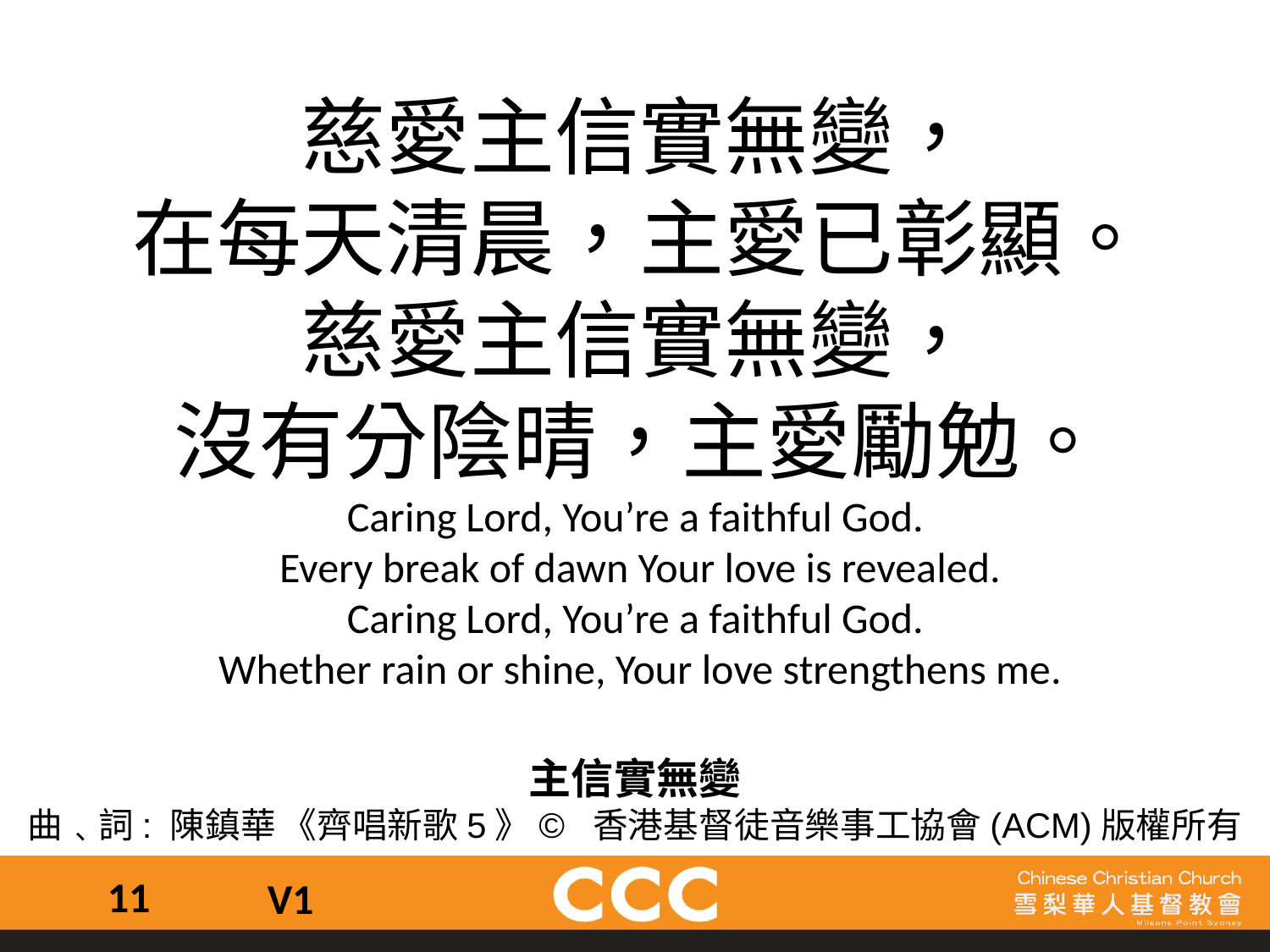

慈愛主信實無變，
在每天清晨，主愛已彰顯。
慈愛主信實無變，
沒有分陰晴，主愛勵勉。
Caring Lord, You’re a faithful God.
Every break of dawn Your love is revealed.
Caring Lord, You’re a faithful God.
Whether rain or shine, Your love strengthens me.
主信實無變
曲﹑詞: 陳鎮華	《齊唱新歌5》©  香港基督徒音樂事工協會(ACM)版權所有
11
V1